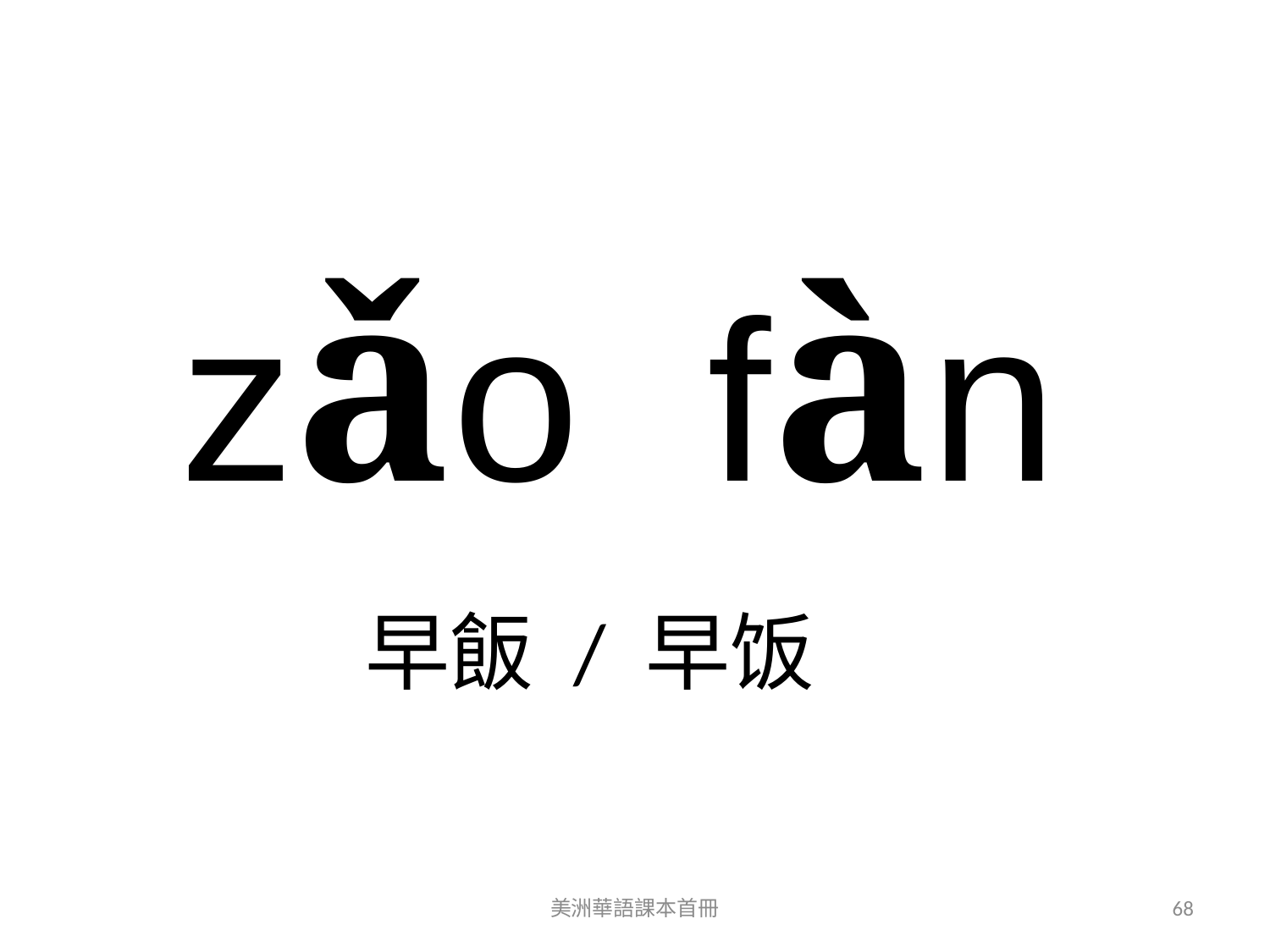

zǎo  fàn
早飯 / 早饭
美洲華語課本首冊
68